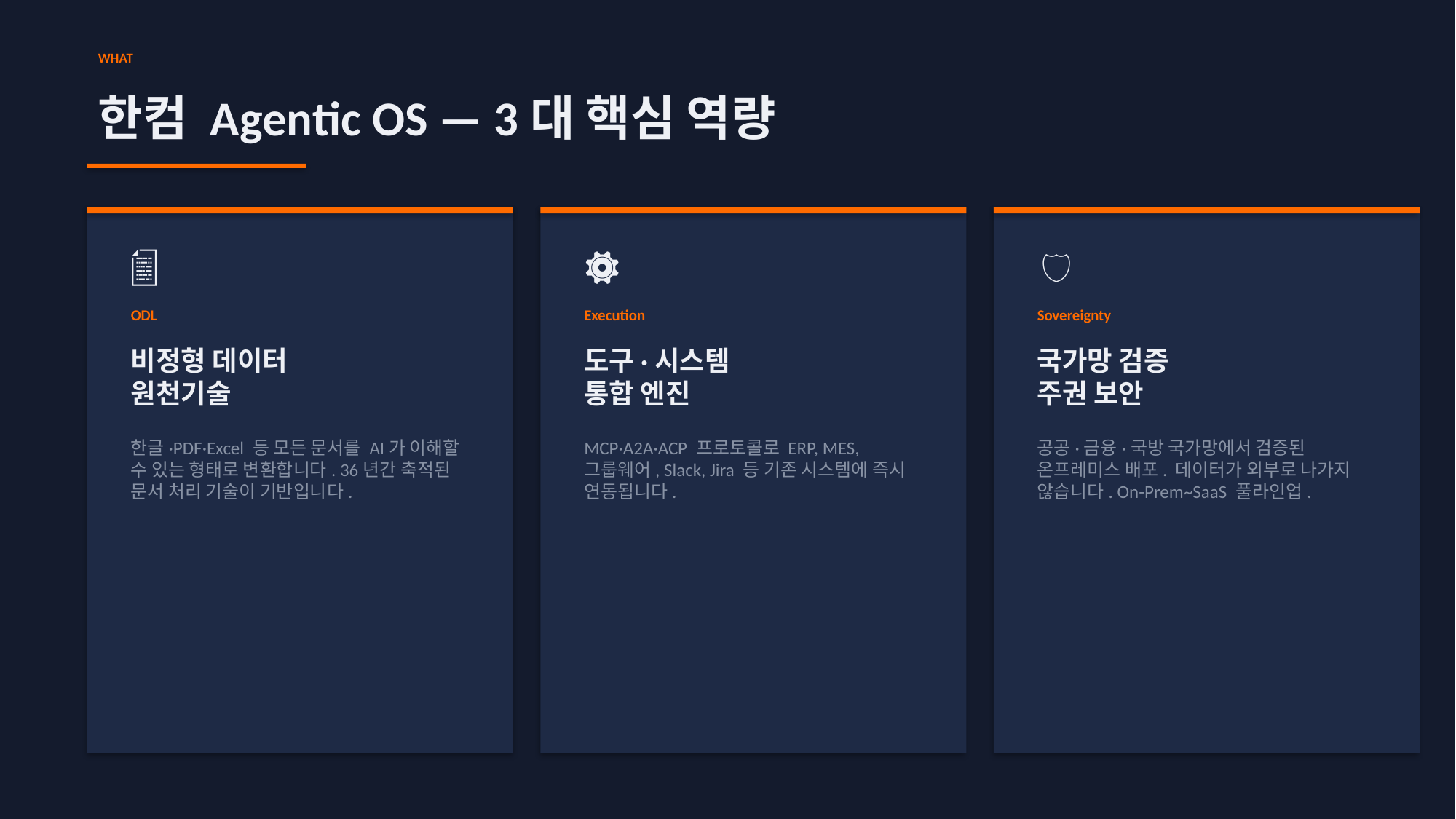

WHAT
한컴 Agentic OS — 3대 핵심 역량

📄
⚙️
🛡️
ODL
Execution
Sovereignty
비정형 데이터
원천기술
도구·시스템
통합 엔진
국가망 검증
주권 보안
한글·PDF·Excel 등 모든 문서를 AI가 이해할 수 있는 형태로 변환합니다. 36년간 축적된 문서 처리 기술이 기반입니다.
MCP·A2A·ACP 프로토콜로 ERP, MES, 그룹웨어, Slack, Jira 등 기존 시스템에 즉시 연동됩니다.
공공·금융·국방 국가망에서 검증된 온프레미스 배포. 데이터가 외부로 나가지 않습니다. On-Prem~SaaS 풀라인업.